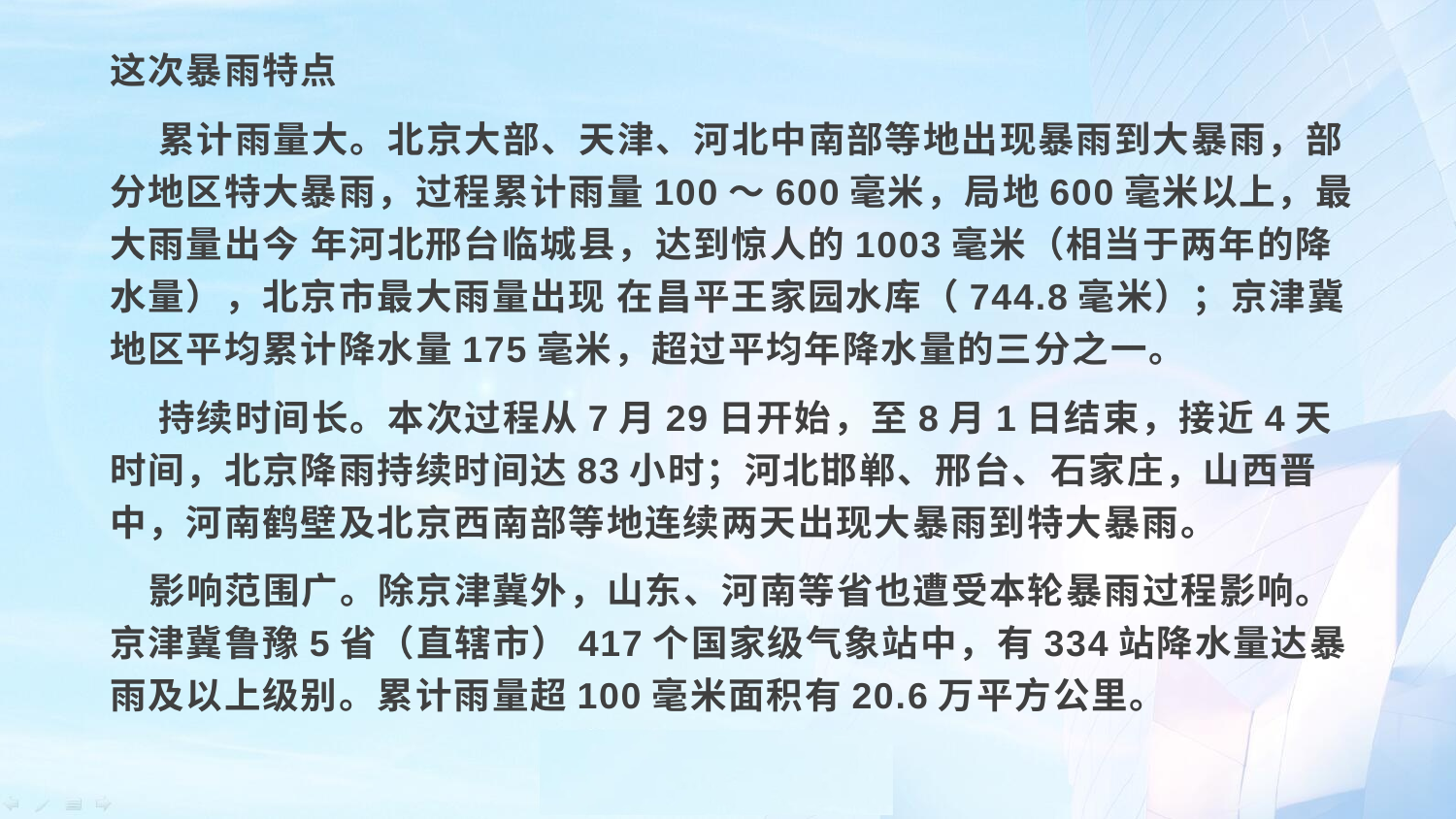

这次暴雨特点
    累计雨量大。北京大部、天津、河北中南部等地出现暴雨到大暴雨，部分地区特大暴雨，过程累计雨量100～600毫米，局地600毫米以上，最大雨量出今 年河北邢台临城县，达到惊人的1003毫米（相当于两年的降水量），北京市最大雨量出现 在昌平王家园水库（744.8毫米）；京津冀地区平均累计降水量175毫米，超过平均年降水量的三分之一。
    持续时间长。本次过程从7月29日开始，至8月1日结束，接近4天时间，北京降雨持续时间达83小时；河北邯郸、邢台、石家庄，山西晋中，河南鹤壁及北京西南部等地连续两天出现大暴雨到特大暴雨。
   影响范围广。除京津冀外，山东、河南等省也遭受本轮暴雨过程影响。京津冀鲁豫5省（直辖市）417个国家级气象站中，有334站降水量达暴雨及以上级别。累计雨量超100毫米面积有20.6万平方公里。